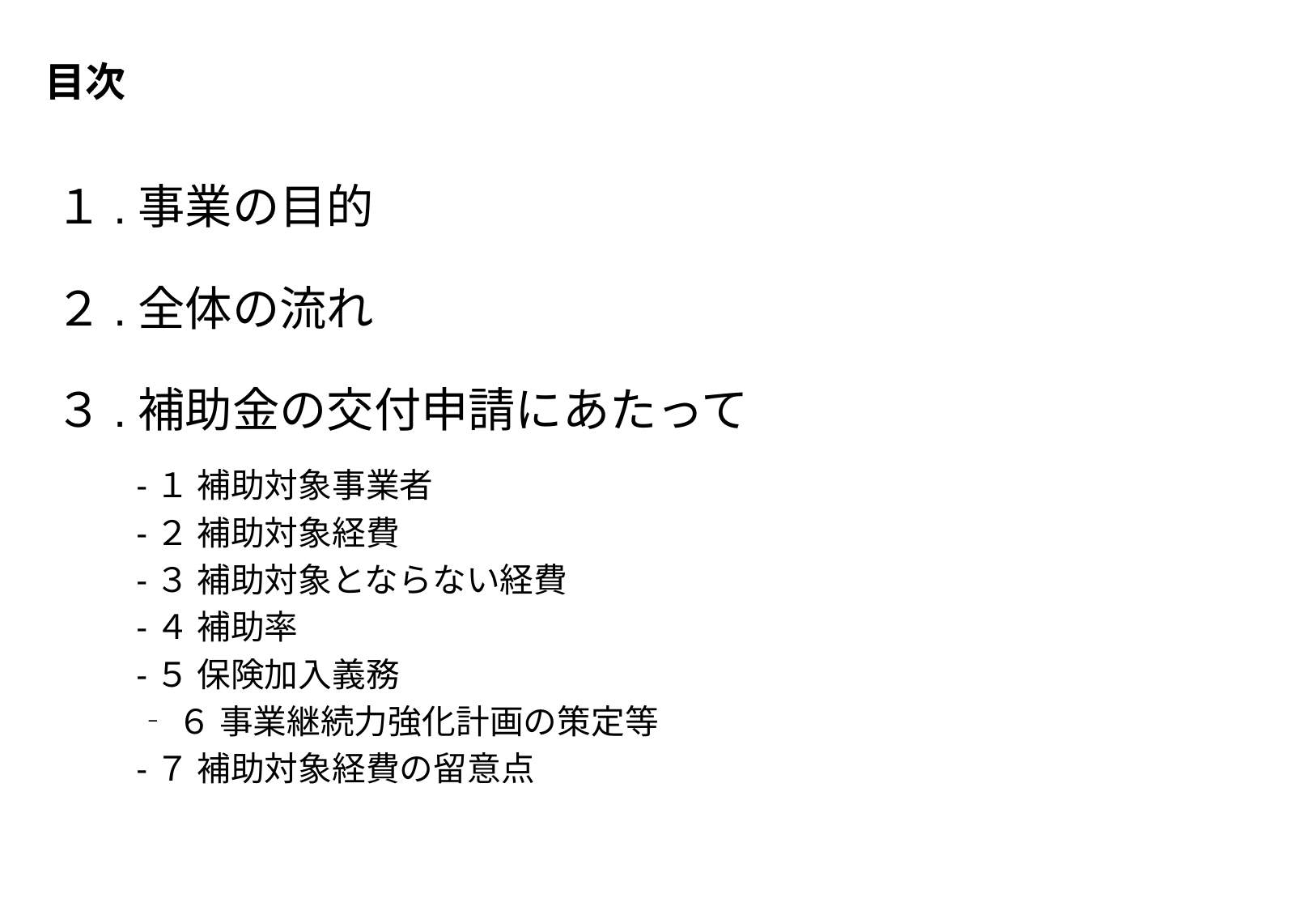

目次

１.事業の目的
２.全体の流れ
３.補助金の交付申請にあたって
-１ 補助対象事業者
-２ 補助対象経費
-３ 補助対象とならない経費
-４ 補助率
-５ 保険加入義務
‐６ 事業継続力強化計画の策定等
-７ 補助対象経費の留意点